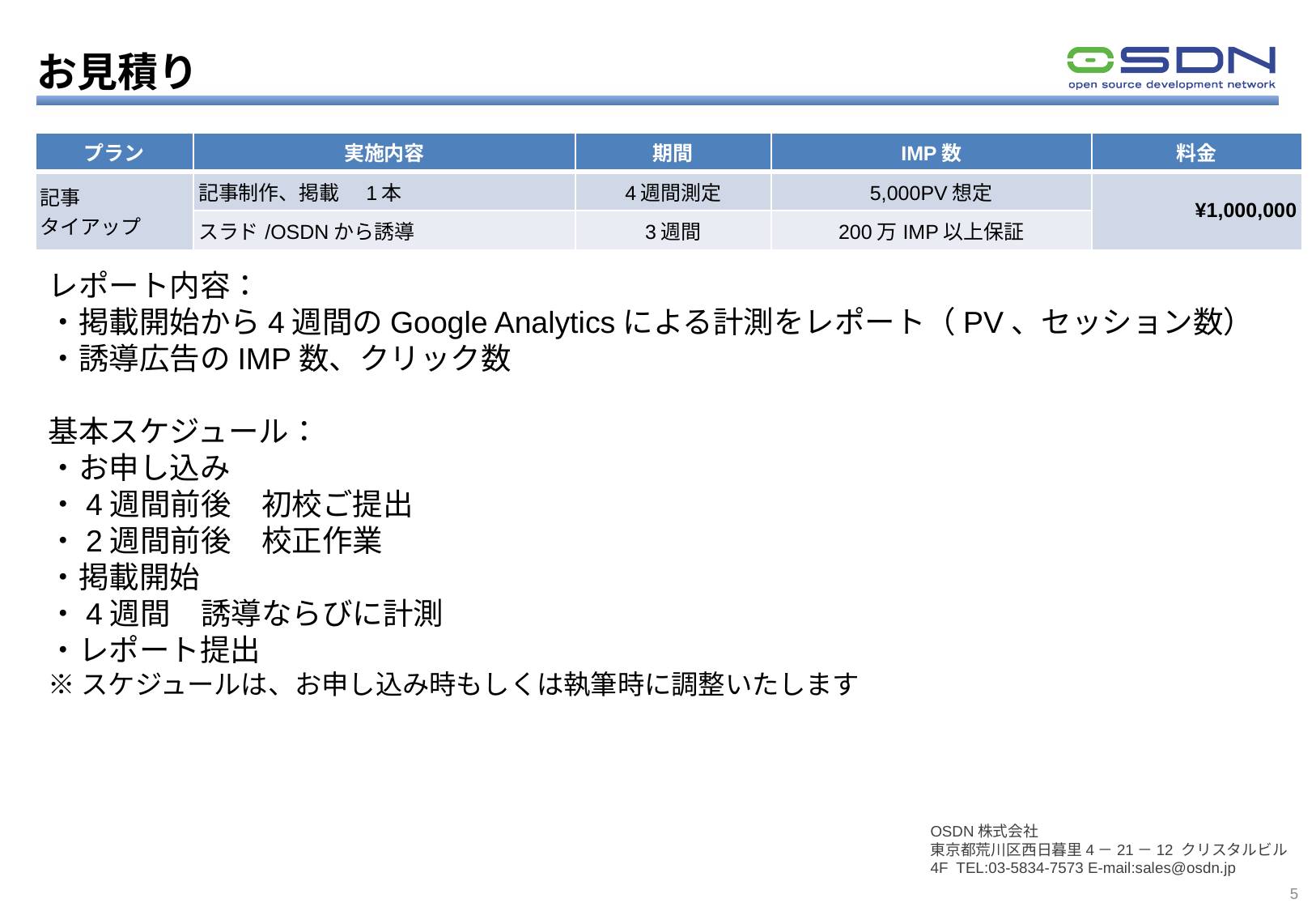

# お見積り

レポート内容：
・掲載開始から4週間のGoogle Analyticsによる計測をレポート（PV、セッション数）
・誘導広告のIMP数、クリック数

基本スケジュール：
・お申し込み
・4週間前後　初校ご提出
・2週間前後　校正作業
・掲載開始
・4週間　誘導ならびに計測
・レポート提出
※スケジュールは、お申し込み時もしくは執筆時に調整いたします

| プラン | 実施内容 | 期間 | IMP数 | 料金 |
| --- | --- | --- | --- | --- |
| 記事 タイアップ | 記事制作、掲載　1本 | 4週間測定 | 5,000PV想定 | ¥1,000,000 |
|  | スラド/OSDNから誘導 | 3週間 | 200万IMP以上保証 |  |
OSDN株式会社
東京都荒川区西日暮里4－21－12 クリスタルビル4F  TEL:03-5834-7573 E-mail:sales@osdn.jp
5